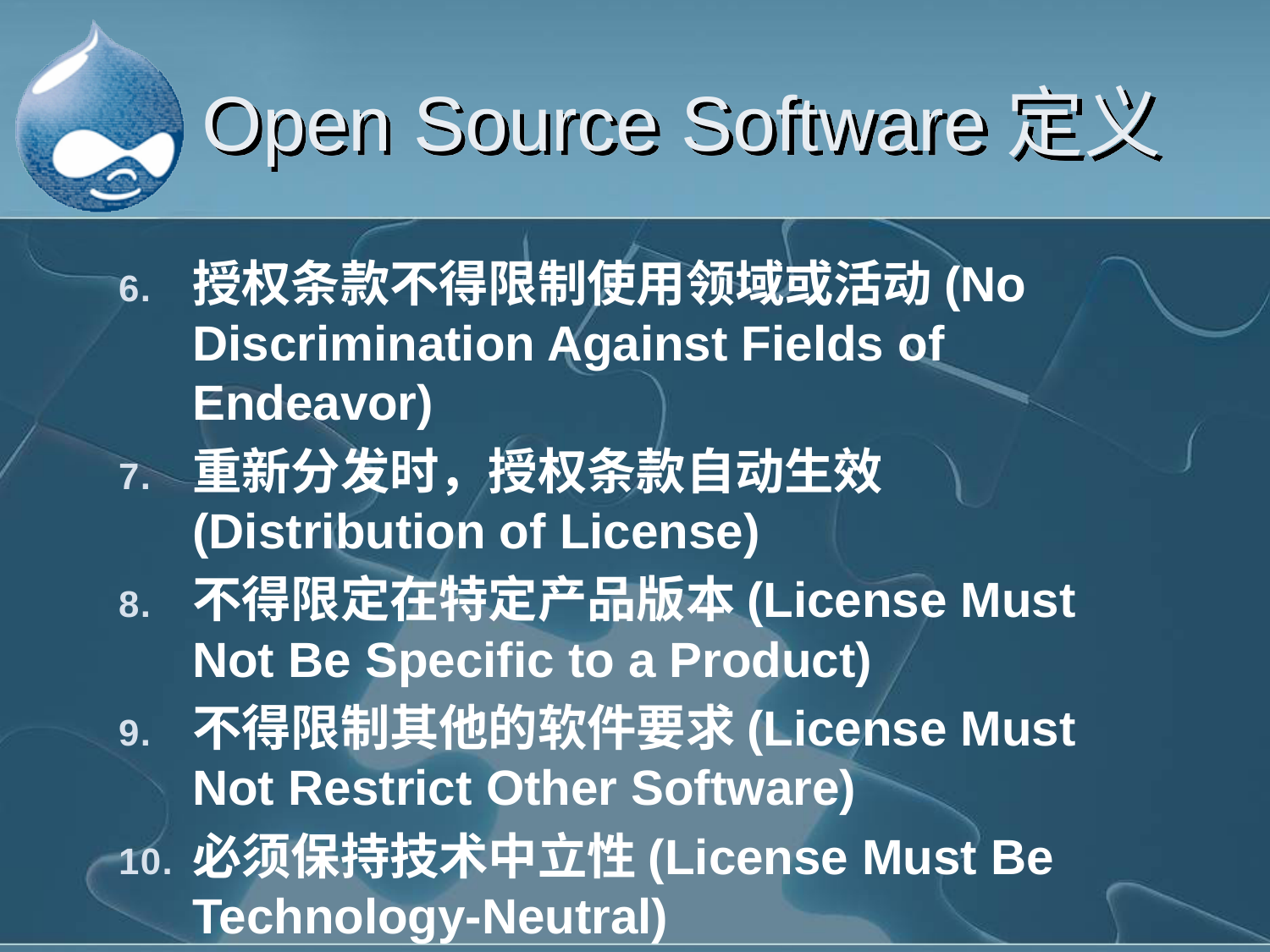

# Open Source Software定义
授权条款不得限制使用领域或活动(No Discrimination Against Fields of Endeavor)
重新分发时，授权条款自动生效(Distribution of License)
不得限定在特定产品版本(License Must Not Be Specific to a Product)
不得限制其他的软件要求(License Must Not Restrict Other Software)
必须保持技术中立性(License Must Be Technology-Neutral)